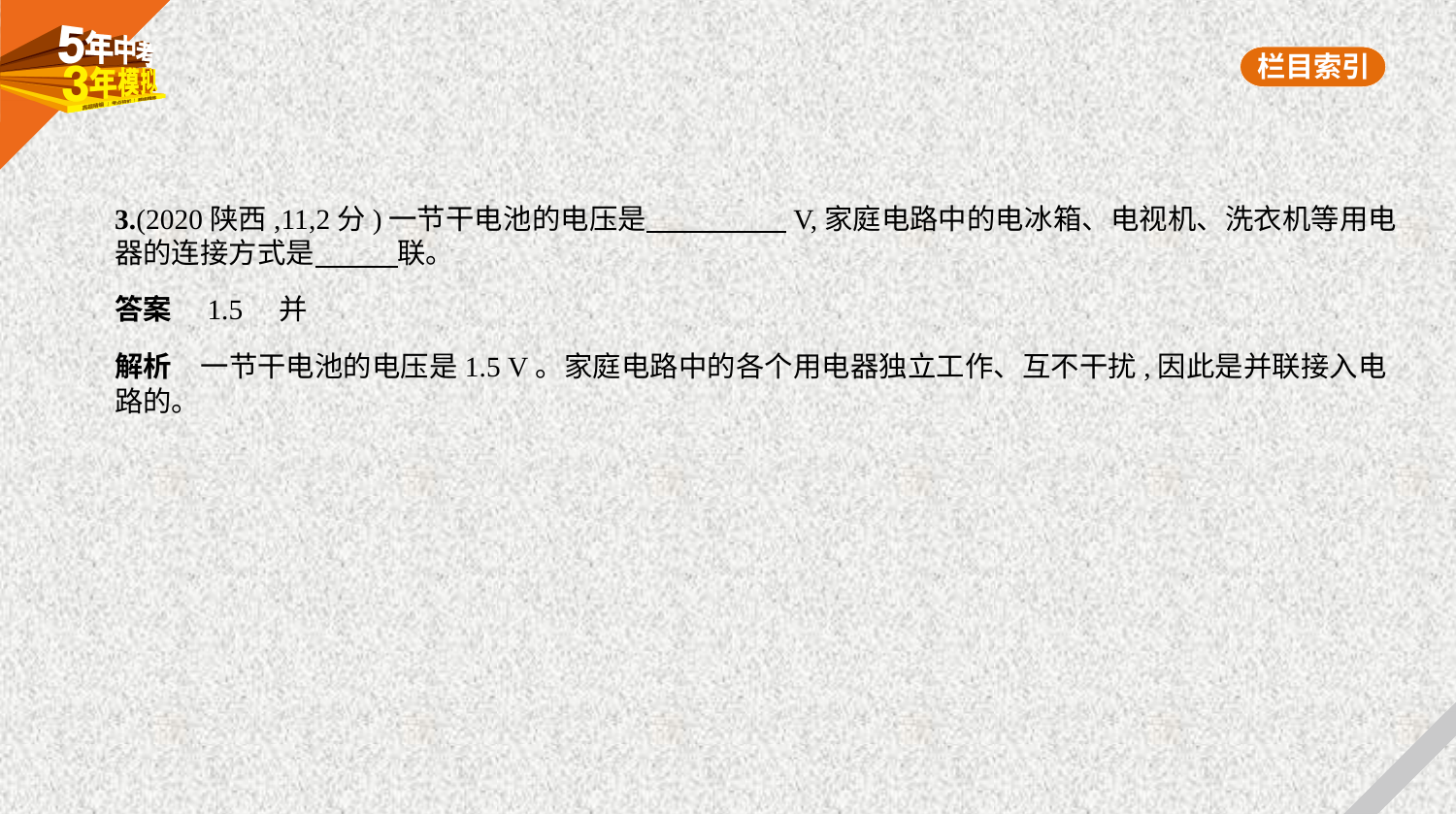

3.(2020陕西,11,2分)一节干电池的电压是　　　　    V,家庭电路中的电冰箱、电视机、洗衣机等用电
器的连接方式是　　    联。
答案　1.5　并
解析　一节干电池的电压是1.5 V。家庭电路中的各个用电器独立工作、互不干扰,因此是并联接入电
路的。